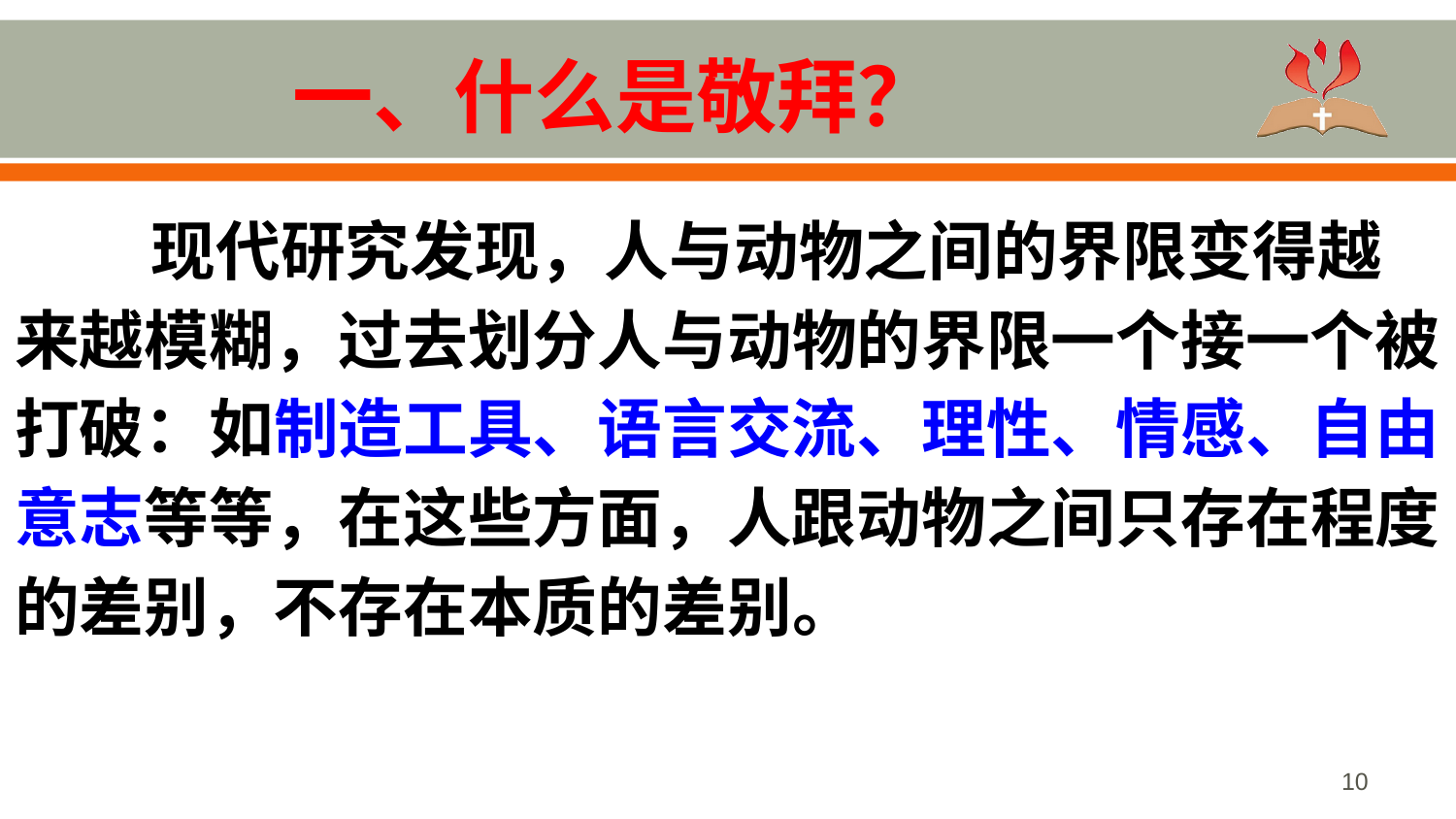

# 一、什么是敬拜？
现代研究发现，人与动物之间的界限变得越来越模糊，过去划分人与动物的界限一个接一个被打破：如制造工具、语言交流、理性、情感、自由意志等等，在这些方面，人跟动物之间只存在程度的差别，不存在本质的差别。

10